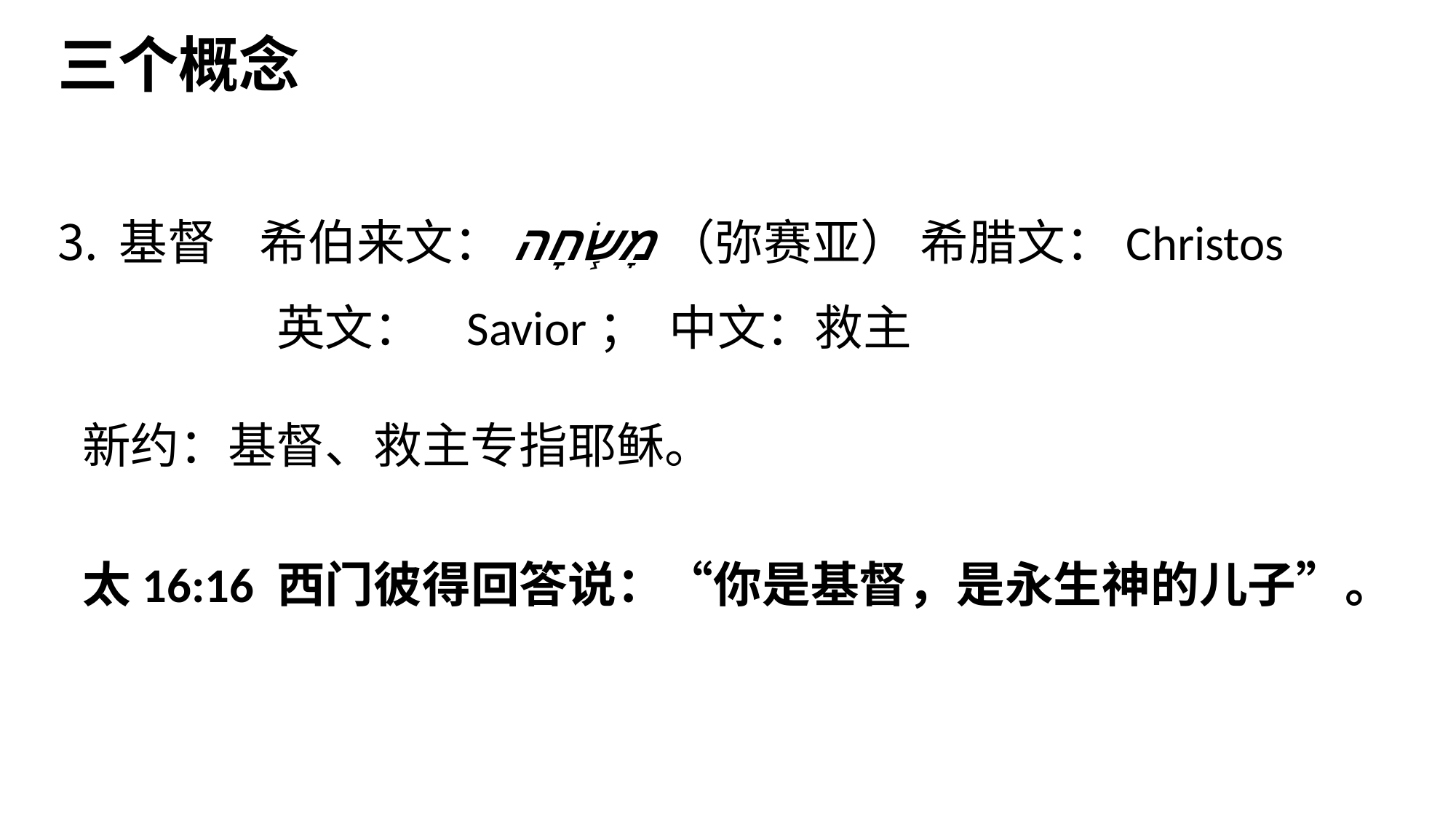

三个概念

基督    希伯来文：מָשׂ֧חׇה‎（弥赛亚） 希腊文：Christos
                   英文：   Savior；  中文：救主
新约：基督、救主专指耶稣。
太16:16 西门彼得回答说：“你是基督，是永生神的儿子”。